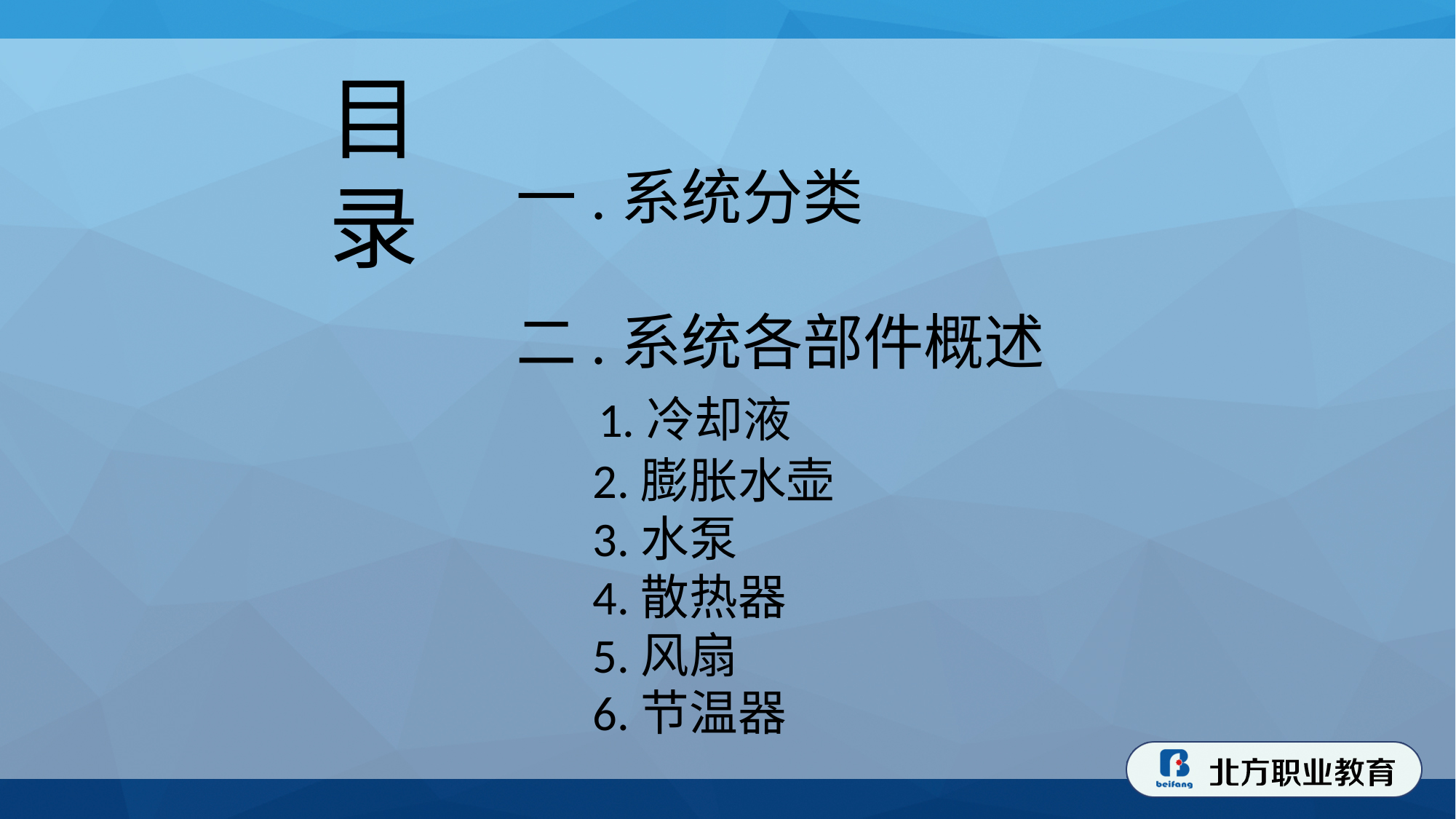

目录
一.系统分类

二.系统各部件概述
      1.冷却液
       2.膨胀水壶
       3.水泵
       4.散热器
       5.风扇
       6.节温器